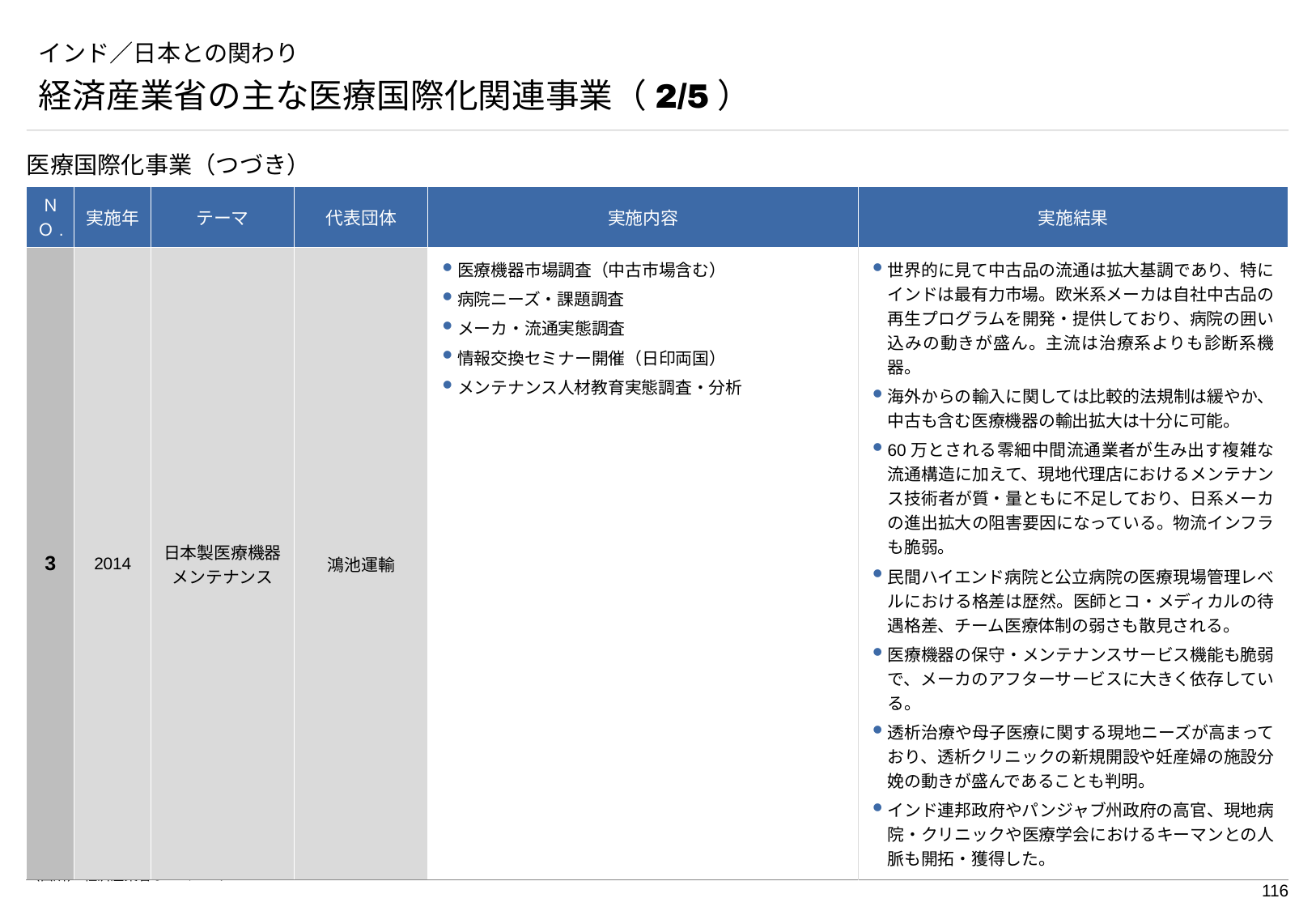

# インド／日本との関わり
経済産業省の主な医療国際化関連事業（2/5）
医療国際化事業（つづき）
| ＮＯ. | 実施年 | テーマ | 代表団体 | 実施内容 | 実施結果 |
| --- | --- | --- | --- | --- | --- |
| 3 | 2014 | 日本製医療機器メンテナンス | 鴻池運輸 | 医療機器市場調査（中古市場含む） 病院ニーズ・課題調査 メーカ・流通実態調査 情報交換セミナー開催（日印両国） メンテナンス人材教育実態調査・分析 | 世界的に見て中古品の流通は拡大基調であり、特にインドは最有力市場。欧米系メーカは自社中古品の再生プログラムを開発・提供しており、病院の囲い込みの動きが盛ん。主流は治療系よりも診断系機器。 海外からの輸入に関しては比較的法規制は緩やか、中古も含む医療機器の輸出拡大は十分に可能。 60万とされる零細中間流通業者が生み出す複雑な流通構造に加えて、現地代理店におけるメンテナンス技術者が質・量ともに不足しており、日系メーカの進出拡大の阻害要因になっている。物流インフラも脆弱。 民間ハイエンド病院と公立病院の医療現場管理レベルにおける格差は歴然。医師とコ・メディカルの待遇格差、チーム医療体制の弱さも散見される。 医療機器の保守・メンテナンスサービス機能も脆弱で、メーカのアフターサービスに大きく依存している。 透析治療や母子医療に関する現地ニーズが高まっており、透析クリニックの新規開設や妊産婦の施設分娩の動きが盛んであることも判明。 インド連邦政府やパンジャブ州政府の高官、現地病院・クリニックや医療学会におけるキーマンとの人脈も開拓・獲得した。 |
（出所） 経済産業省ホームページ